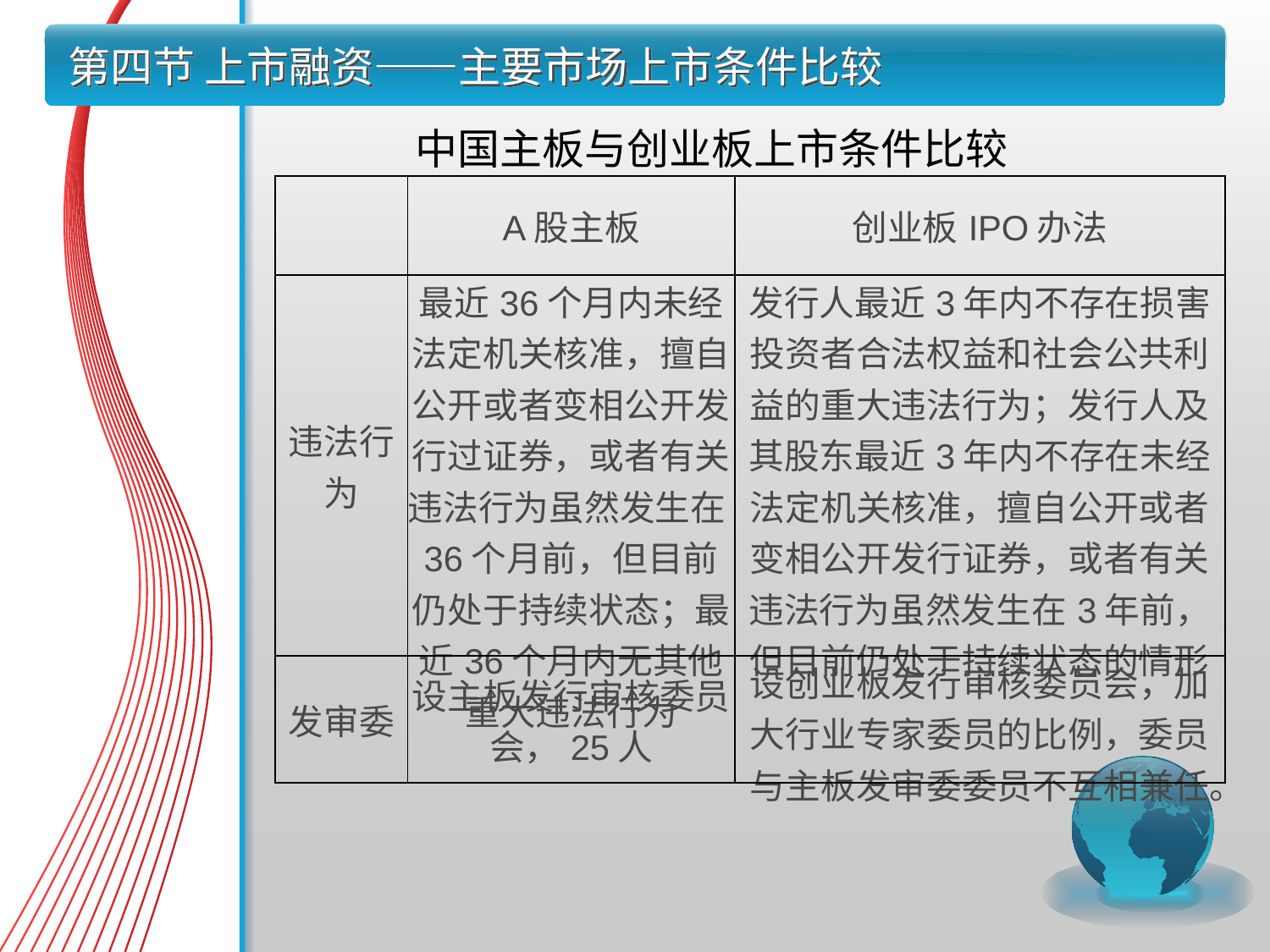

# 第四节 上市融资——主要市场上市条件比较
 中国主板与创业板上市条件比较
|  | A股主板 | 创业板IPO办法 |
| --- | --- | --- |
| 违法行为 | 最近36个月内未经法定机关核准，擅自公开或者变相公开发行过证券，或者有关违法行为虽然发生在36个月前，但目前仍处于持续状态；最近36个月内无其他重大违法行为 | 发行人最近3年内不存在损害投资者合法权益和社会公共利益的重大违法行为；发行人及其股东最近3年内不存在未经法定机关核准，擅自公开或者变相公开发行证券，或者有关违法行为虽然发生在3年前，但目前仍处于持续状态的情形 |
| 发审委 | 设主板发行审核委员会，25人 | 设创业板发行审核委员会，加大行业专家委员的比例，委员与主板发审委委员不互相兼任。 |